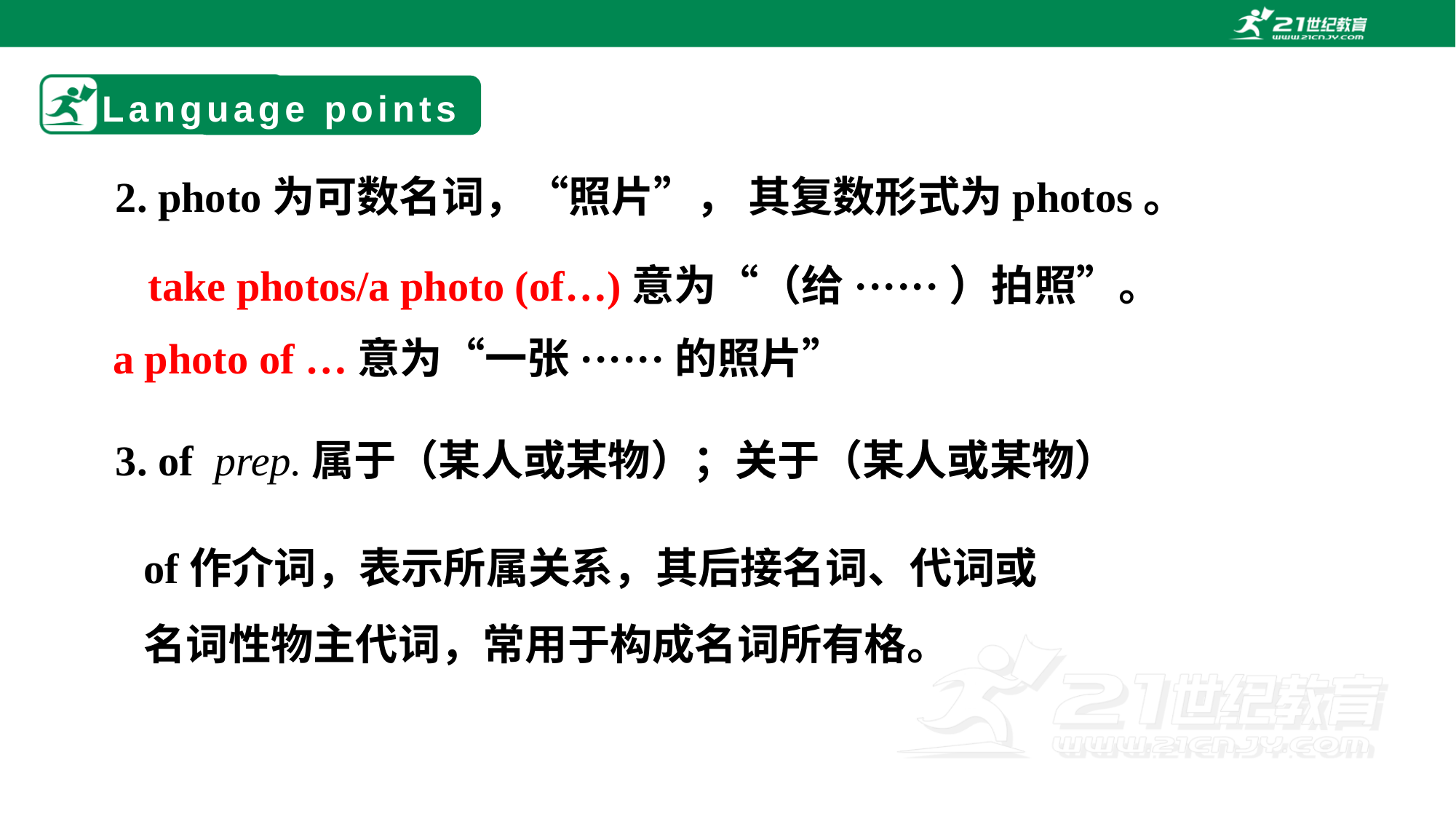

# Language points
2. photo为可数名词，“照片”， 其复数形式为photos。
take photos/a photo (of…)意为“（给······）拍照”。
a photo of …意为“一张······的照片”
3. of  prep.属于（某人或某物）；关于（某人或某物）
of作介词，表示所属关系，其后接名词、代词或
名词性物主代词，常用于构成名词所有格。